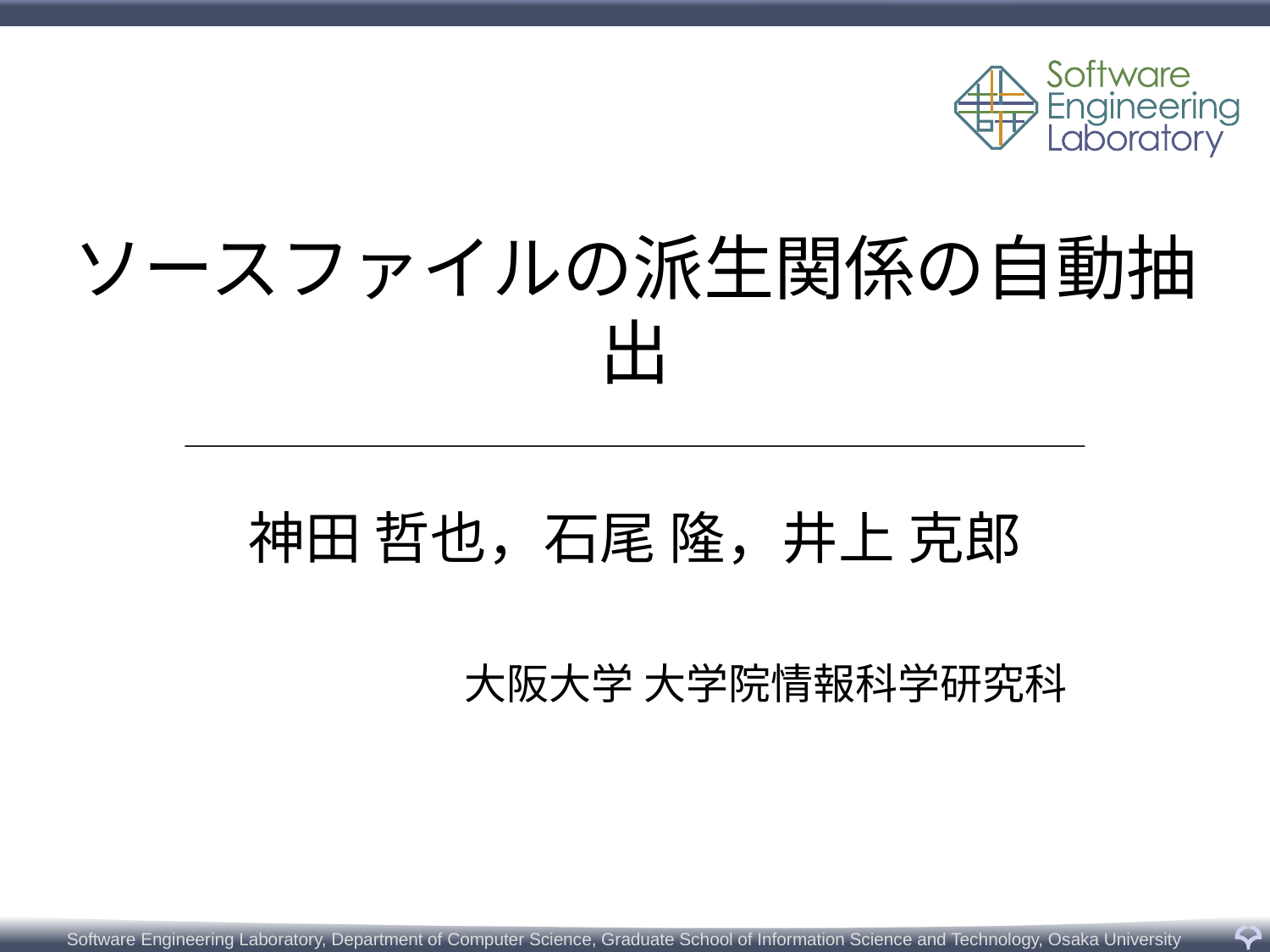

# ソースファイルの派生関係の自動抽出
神田 哲也，石尾 隆，井上 克郎

大阪大学 大学院情報科学研究科